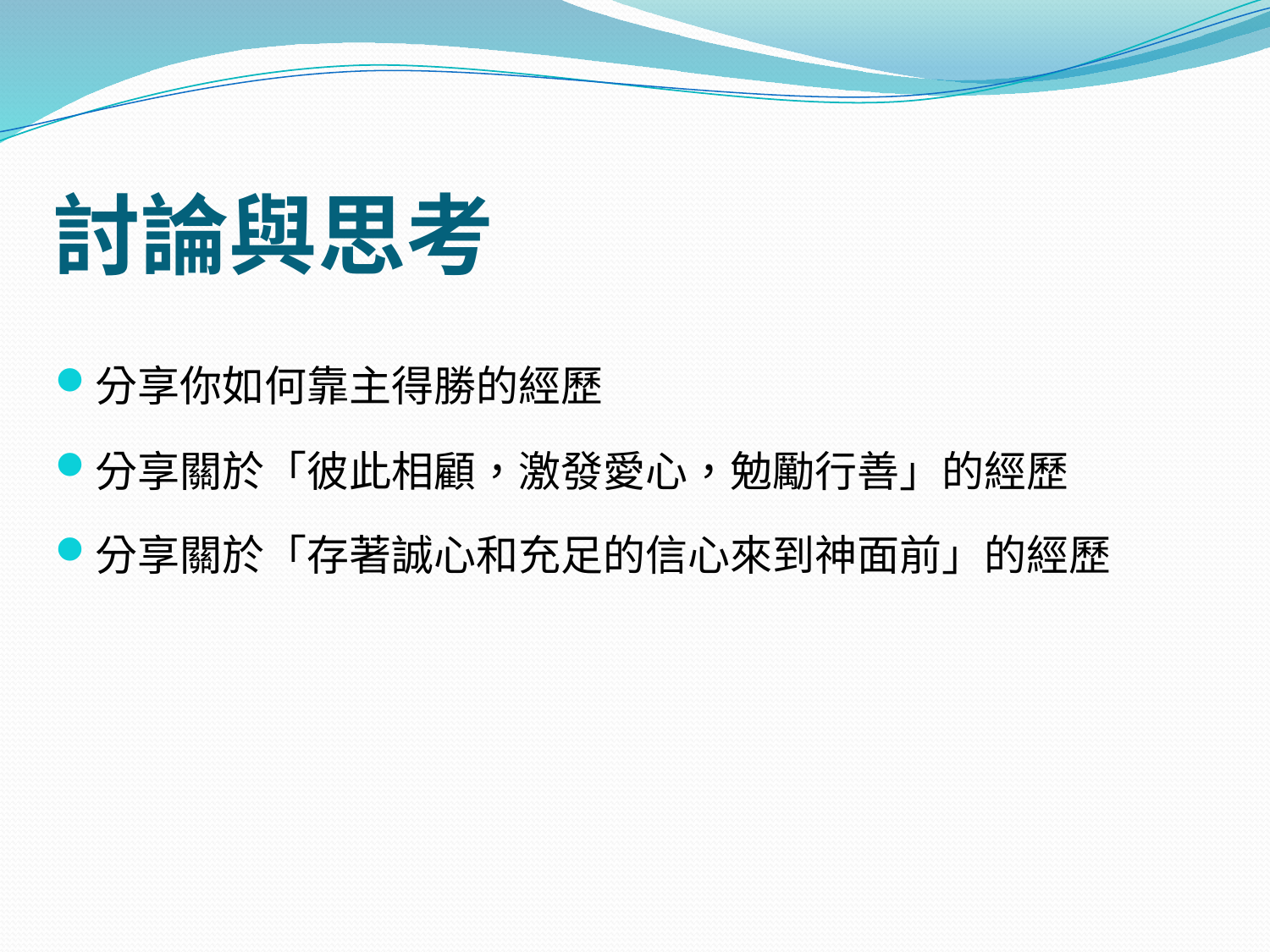

# 討論與思考
分享你如何靠主得勝的經歷
分享關於「彼此相顧，激發愛心，勉勵行善」的經歷
分享關於「存著誠心和充足的信心來到神面前」的經歷